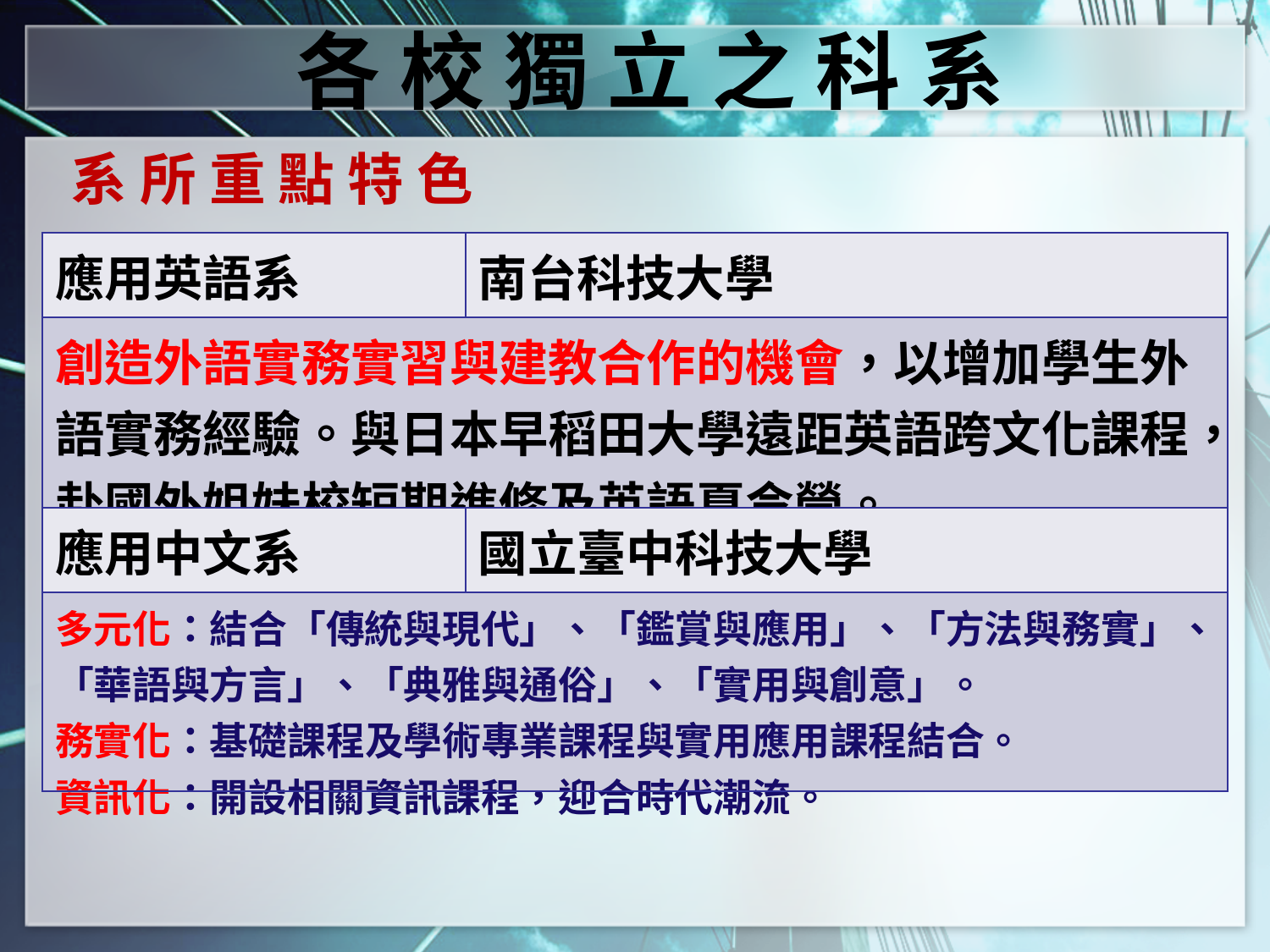

各 校 獨 立 之 科 系
系 所 重 點 特 色
| 應用英語系 | 南台科技大學 |
| --- | --- |
| 創造外語實務實習與建教合作的機會，以增加學生外語實務經驗。與日本早稻田大學遠距英語跨文化課程，赴國外姐妹校短期進修及英語夏令營。 |  |
| 應用中文系 | 國立臺中科技大學 |
| 多元化：結合「傳統與現代」、「鑑賞與應用」、「方法與務實」、「華語與方言」、「典雅與通俗」、「實用與創意」。 務實化：基礎課程及學術專業課程與實用應用課程結合。 資訊化：開設相關資訊課程，迎合時代潮流。 |  |